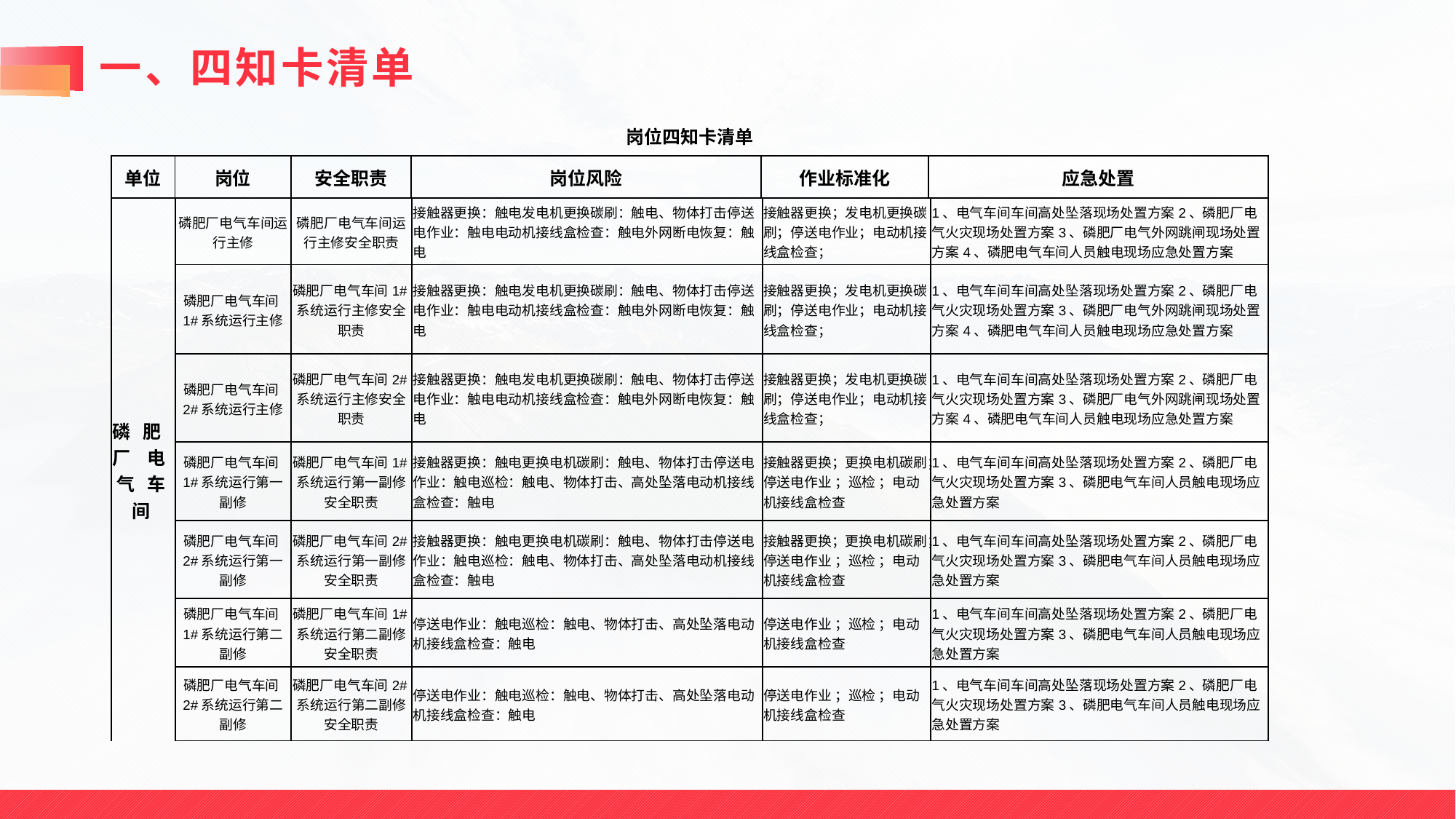

# 一、四知卡清单
| 岗位四知卡清单 |  |  |  |  |  |
| --- | --- | --- | --- | --- | --- |
| 单位 | 岗位 | 安全职责 | 岗位风险 | 作业标准化 | 应急处置 |
| 磷 肥 厂 电 气 车 间 |
| --- |
| 磷肥厂电气车间运行主修 | 磷肥厂电气车间运行主修安全职责 | 接触器更换：触电发电机更换碳刷：触电、物体打击停送电作业：触电电动机接线盒检查：触电外网断电恢复：触电 | 接触器更换；发电机更换碳刷；停送电作业；电动机接线盒检查； | 1、电气车间车间高处坠落现场处置方案2、磷肥厂电气火灾现场处置方案3、磷肥厂电气外网跳闸现场处置方案4、磷肥电气车间人员触电现场应急处置方案 |
| --- | --- | --- | --- | --- |
| 磷肥厂电气车间1#系统运行主修 | 磷肥厂电气车间1#系统运行主修安全职责 | 接触器更换：触电发电机更换碳刷：触电、物体打击停送电作业：触电电动机接线盒检查：触电外网断电恢复：触电 | 接触器更换；发电机更换碳刷；停送电作业；电动机接线盒检查； | 1、电气车间车间高处坠落现场处置方案2、磷肥厂电气火灾现场处置方案3、磷肥厂电气外网跳闸现场处置方案4、磷肥电气车间人员触电现场应急处置方案 |
| 磷肥厂电气车间2#系统运行主修 | 磷肥厂电气车间2#系统运行主修安全职责 | 接触器更换：触电发电机更换碳刷：触电、物体打击停送电作业：触电电动机接线盒检查：触电外网断电恢复：触电 | 接触器更换；发电机更换碳刷；停送电作业；电动机接线盒检查； | 1、电气车间车间高处坠落现场处置方案2、磷肥厂电气火灾现场处置方案3、磷肥厂电气外网跳闸现场处置方案4、磷肥电气车间人员触电现场应急处置方案 |
| 磷肥厂电气车间1#系统运行第一副修 | 磷肥厂电气车间1#系统运行第一副修安全职责 | 接触器更换：触电更换电机碳刷：触电、物体打击停送电作业：触电巡检：触电、物体打击、高处坠落电动机接线盒检查：触电 | 接触器更换；更换电机碳刷；停送电作业 ；巡检 ；电动机接线盒检查 | 1、电气车间车间高处坠落现场处置方案2、磷肥厂电气火灾现场处置方案3、磷肥电气车间人员触电现场应急处置方案 |
| 磷肥厂电气车间2#系统运行第一副修 | 磷肥厂电气车间2#系统运行第一副修安全职责 | 接触器更换：触电更换电机碳刷：触电、物体打击停送电作业：触电巡检：触电、物体打击、高处坠落电动机接线盒检查：触电 | 接触器更换；更换电机碳刷；停送电作业 ；巡检 ；电动机接线盒检查 | 1、电气车间车间高处坠落现场处置方案2、磷肥厂电气火灾现场处置方案3、磷肥电气车间人员触电现场应急处置方案 |
| 磷肥厂电气车间1#系统运行第二副修 | 磷肥厂电气车间1#系统运行第二副修安全职责 | 停送电作业：触电巡检：触电、物体打击、高处坠落电动机接线盒检查：触电 | 停送电作业 ；巡检 ；电动机接线盒检查 | 1、电气车间车间高处坠落现场处置方案2、磷肥厂电气火灾现场处置方案3、磷肥电气车间人员触电现场应急处置方案 |
| 磷肥厂电气车间2#系统运行第二副修 | 磷肥厂电气车间2#系统运行第二副修安全职责 | 停送电作业：触电巡检：触电、物体打击、高处坠落电动机接线盒检查：触电 | 停送电作业 ；巡检 ；电动机接线盒检查 | 1、电气车间车间高处坠落现场处置方案2、磷肥厂电气火灾现场处置方案3、磷肥电气车间人员触电现场应急处置方案 |
5